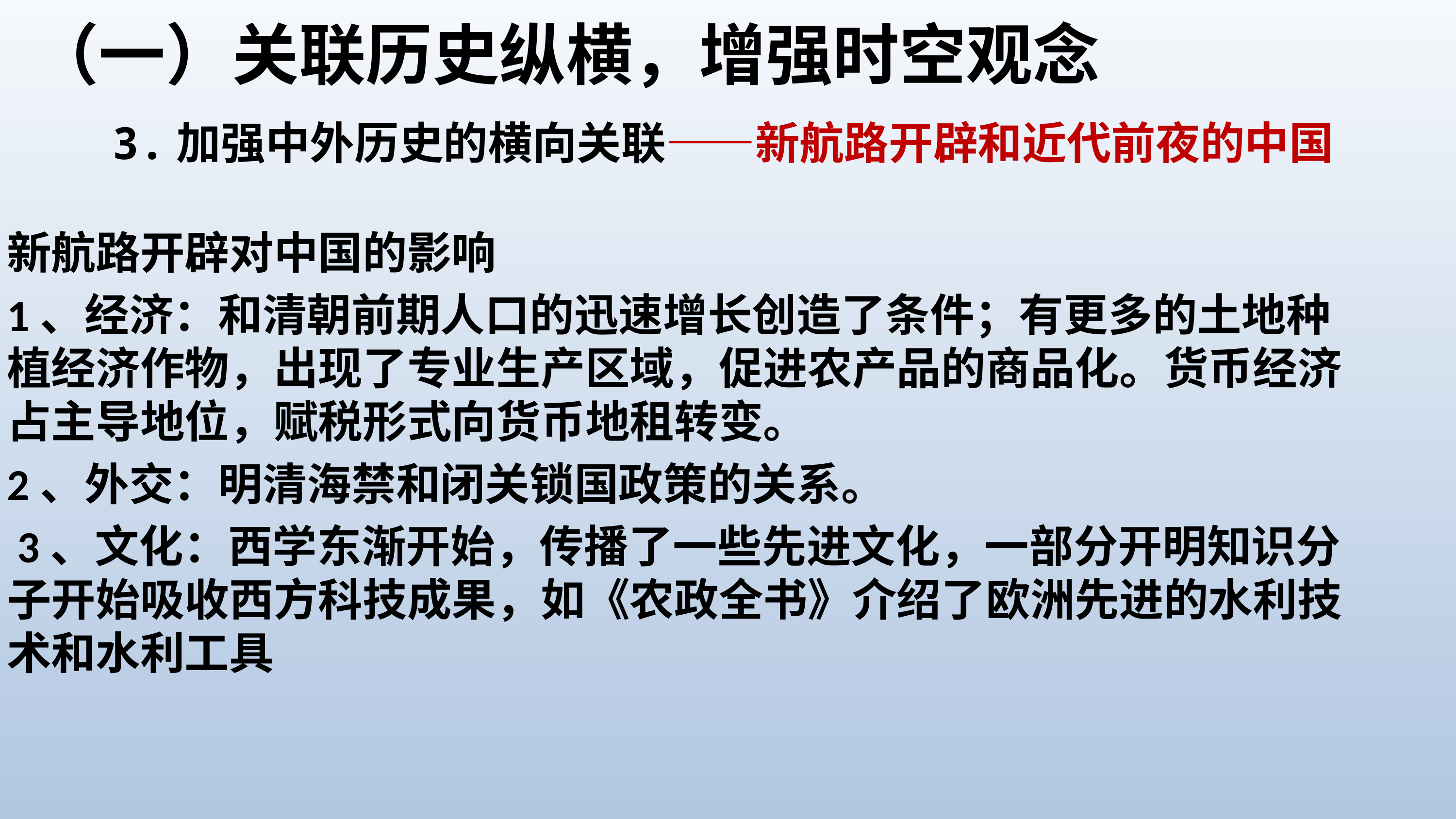

（一）关联历史纵横，增强时空观念
  3.加强中外历史的横向关联——新航路开辟和近代前夜的中国

新航路开辟对中国的影响
1、经济：和清朝前期人口的迅速增长创造了条件；有更多的土地种植经济作物，出现了专业生产区域，促进农产品的商品化。货币经济占主导地位，赋税形式向货币地租转变。
2、外交：明清海禁和闭关锁国政策的关系。
 3、文化：西学东渐开始，传播了一些先进文化，一部分开明知识分子开始吸收西方科技成果，如《农政全书》介绍了欧洲先进的水利技术和水利工具